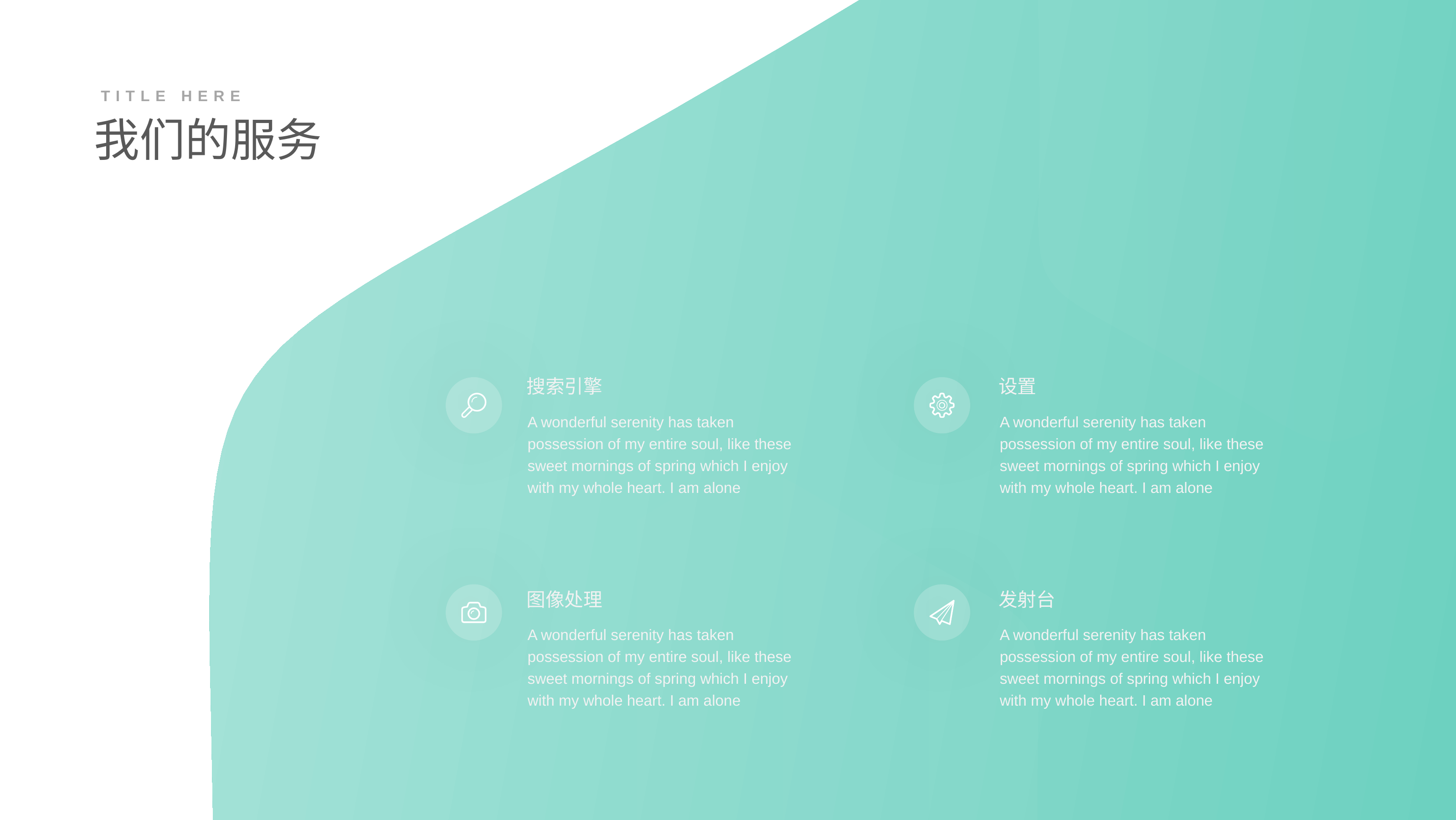

TITLE HERE
我们的服务
搜索引擎
A wonderful serenity has taken possession of my entire soul, like these sweet mornings of spring which I enjoy with my whole heart. I am alone
设置
A wonderful serenity has taken possession of my entire soul, like these sweet mornings of spring which I enjoy with my whole heart. I am alone

图像处理
A wonderful serenity has taken possession of my entire soul, like these sweet mornings of spring which I enjoy with my whole heart. I am alone
发射台
A wonderful serenity has taken possession of my entire soul, like these sweet mornings of spring which I enjoy with my whole heart. I am alone